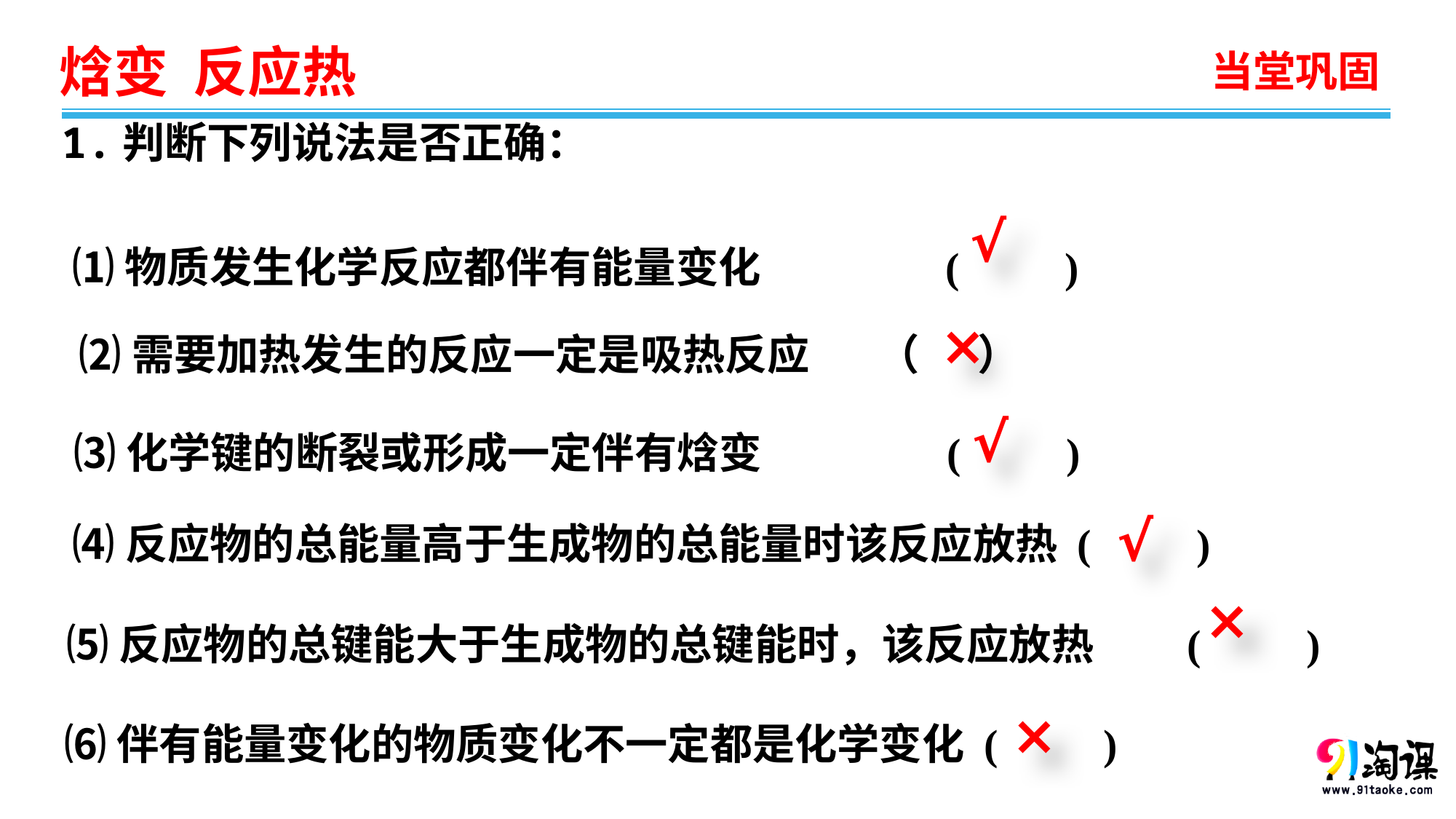

当堂巩固
1.判断下列说法是否正确：
√
⑴物质发生化学反应都伴有能量变化		(　　)
⑵需要加热发生的反应一定是吸热反应       （      ）
×
⑶化学键的断裂或形成一定伴有焓变		(　　)
√
⑷反应物的总能量高于生成物的总能量时该反应放热 (　　)
√
×
⑸反应物的总键能大于生成物的总键能时，该反应放热	  (　　)
⑹伴有能量变化的物质变化不一定都是化学变化 (　　)
×